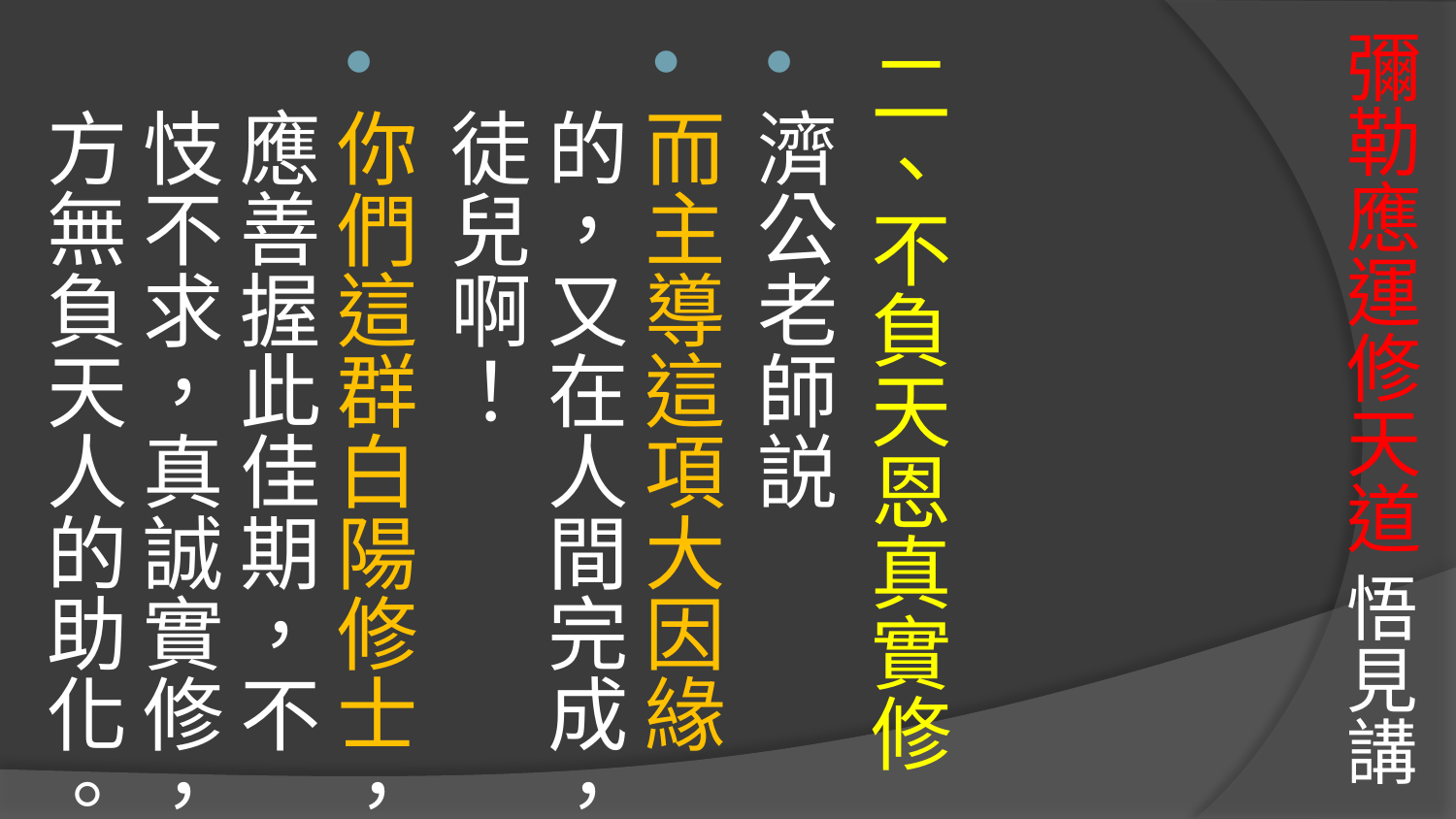

# 彌勒應運修天道 悟見講
二、不負天恩真實修
濟公老師説
而主導這項大因緣的，又在人間完成，徒兒啊！
你們這群白陽修士，應善握此佳期，不忮不求，真誠實修，方無負天人的助化。